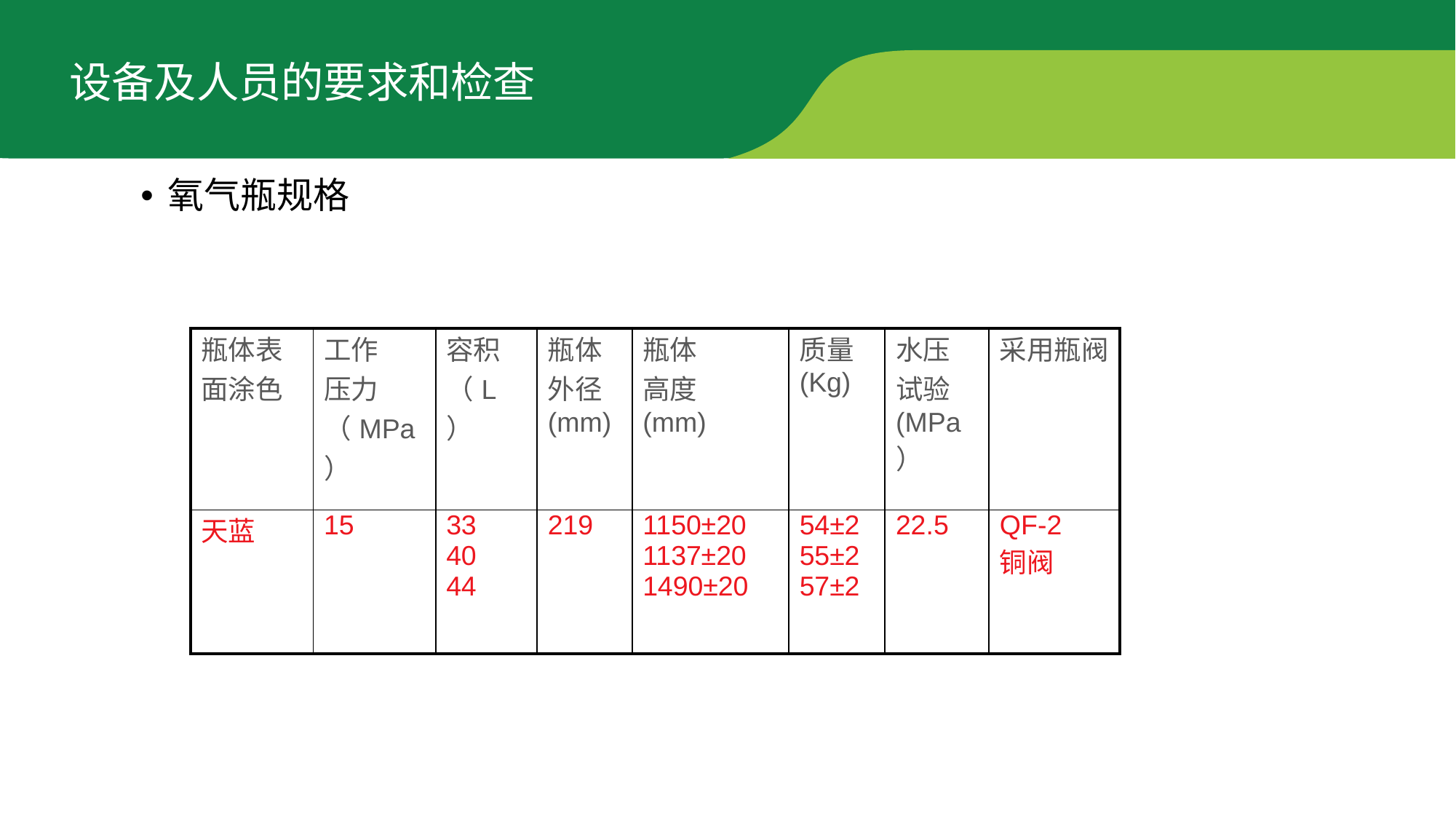

设备及人员的要求和检查

氧气瓶规格

| 瓶体表面涂色 | 工作 压力 （MPa） | 容积 （L） | 瓶体外径(mm) | 瓶体 高度 (mm) | 质量 (Kg) | 水压 试验 (MPa） | 采用瓶阀 |
| --- | --- | --- | --- | --- | --- | --- | --- |
| 天蓝 | 15 | 33 40 44 | 219 | 1150±20 1137±20 1490±20 | 54±2 55±2 57±2 | 22.5 | QF-2 铜阀 |